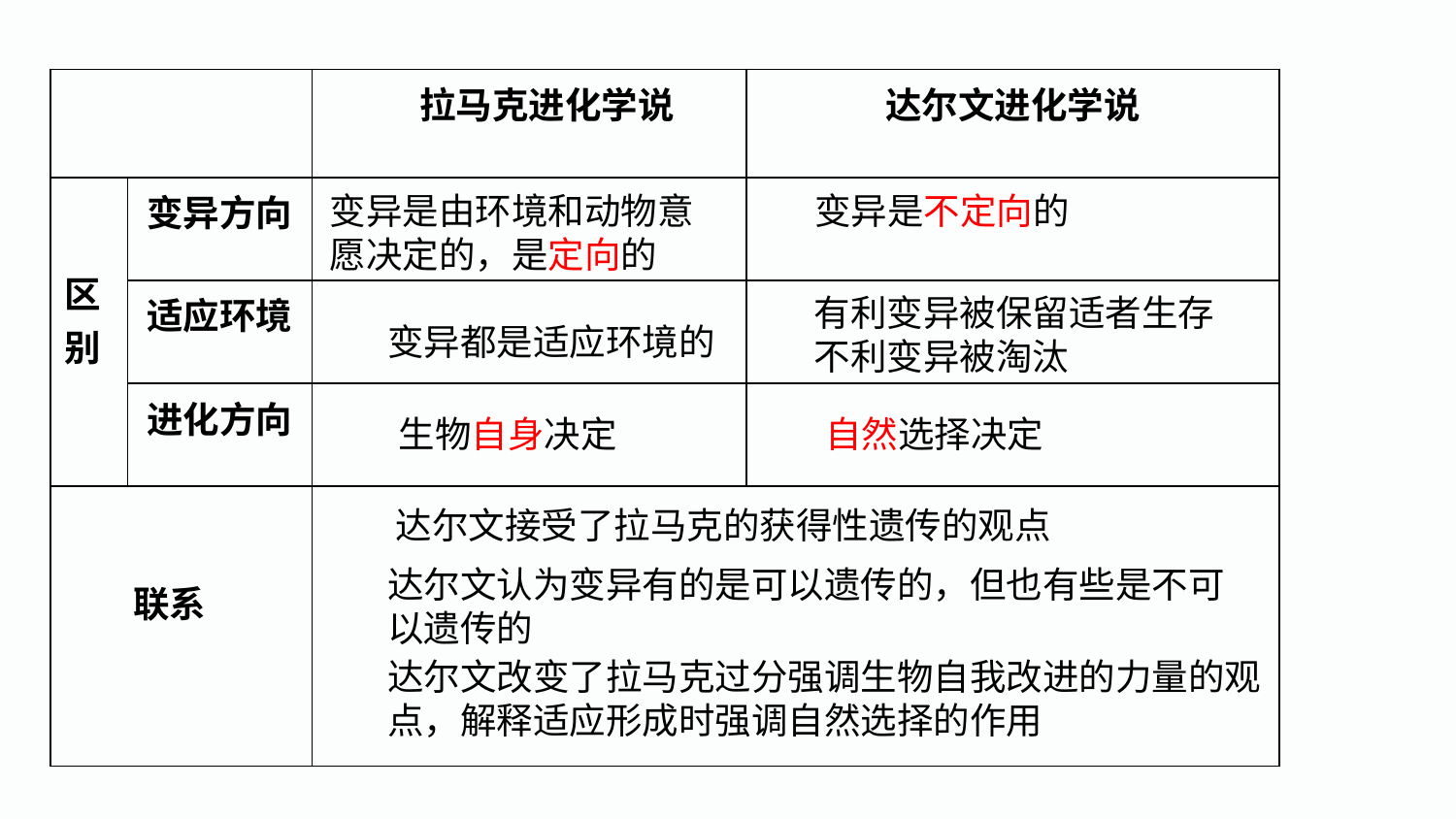

|  |  | 拉马克进化学说 | 达尔文进化学说 |
| --- | --- | --- | --- |
| 区别 | 变异方向 |  |  |
|  | 适应环境 |  |  |
|  | 进化方向 |  |  |
| 联系 |  |  |  |
变异是由环境和动物意愿决定的，是定向的
变异是不定向的
有利变异被保留适者生存
不利变异被淘汰
变异都是适应环境的
生物自身决定
自然选择决定
达尔文接受了拉马克的获得性遗传的观点
达尔文认为变异有的是可以遗传的，但也有些是不可以遗传的
达尔文改变了拉马克过分强调生物自我改进的力量的观点，解释适应形成时强调自然选择的作用